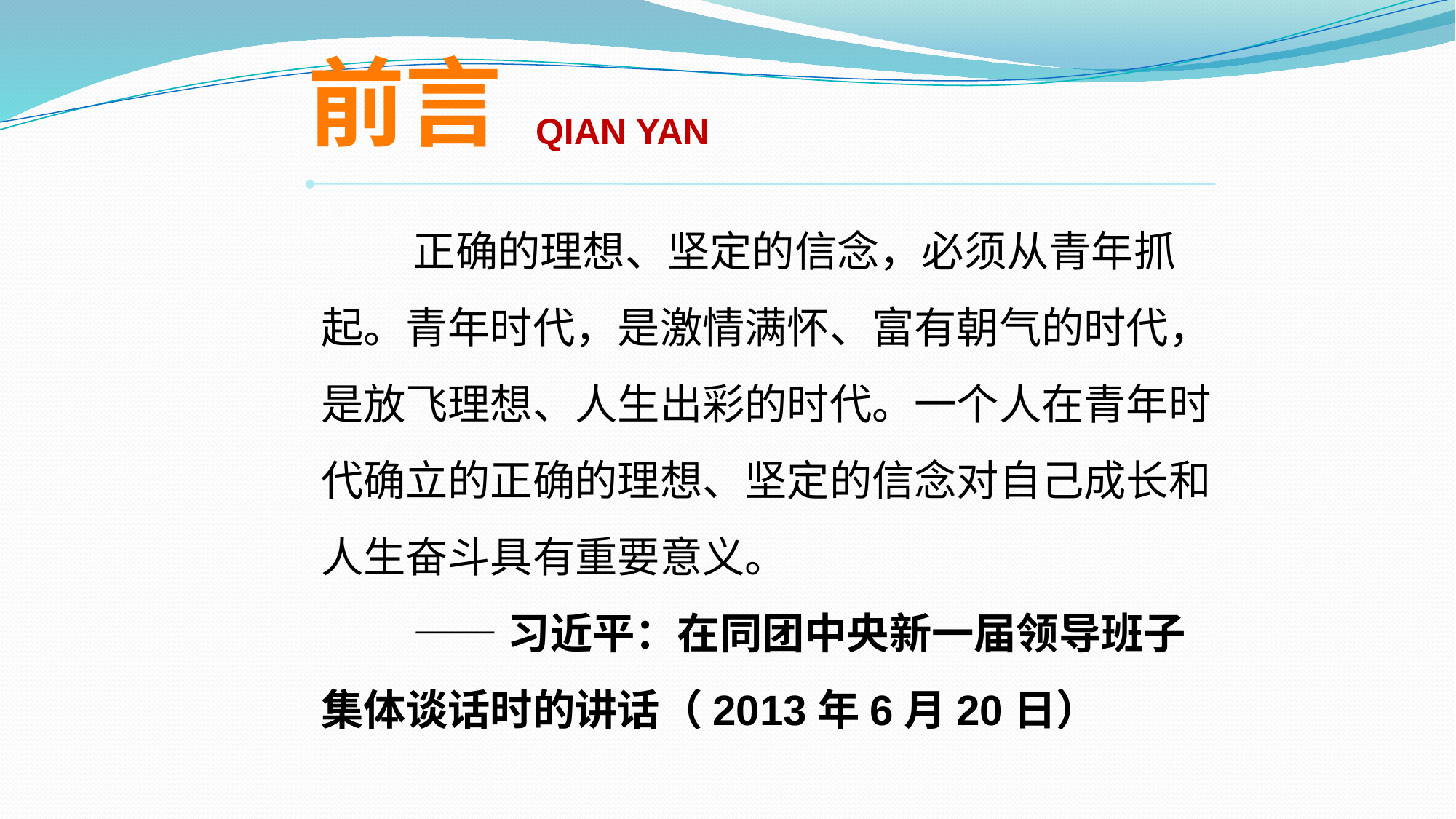

前言
QIAN YAN

 正确的理想、坚定的信念，必须从青年抓起。青年时代，是激情满怀、富有朝气的时代，是放飞理想、人生出彩的时代。一个人在青年时代确立的正确的理想、坚定的信念对自己成长和人生奋斗具有重要意义。
  ——习近平：在同团中央新一届领导班子集体谈话时的讲话（2013年6月20日）